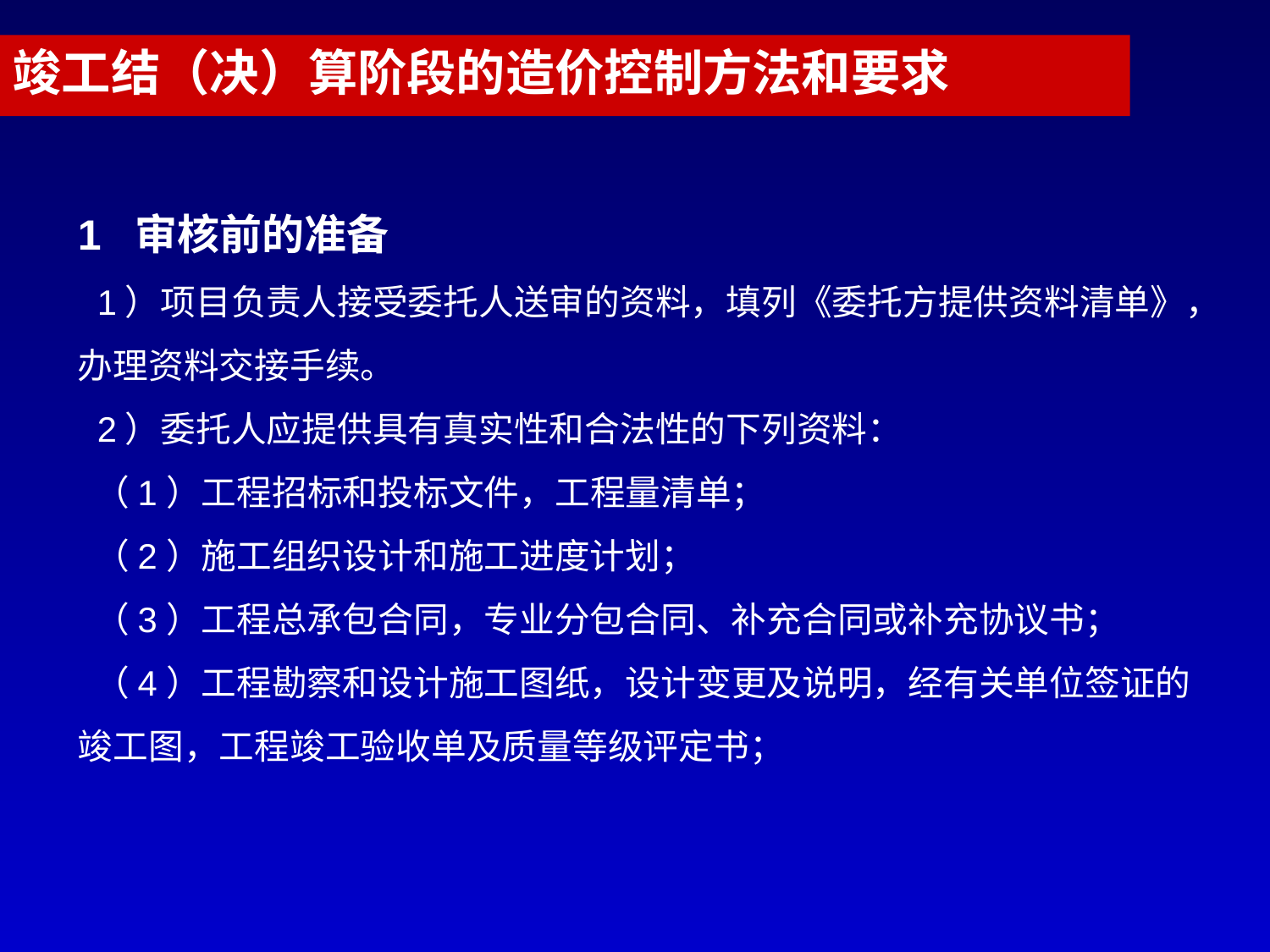

竣工结（决）算阶段的造价控制方法和要求
1  审核前的准备
  1）项目负责人接受委托人送审的资料，填列《委托方提供资料清单》，办理资料交接手续。
  2）委托人应提供具有真实性和合法性的下列资料：
 （1）工程招标和投标文件，工程量清单；
 （2）施工组织设计和施工进度计划；
 （3）工程总承包合同，专业分包合同、补充合同或补充协议书；
 （4）工程勘察和设计施工图纸，设计变更及说明，经有关单位签证的竣工图，工程竣工验收单及质量等级评定书；
128